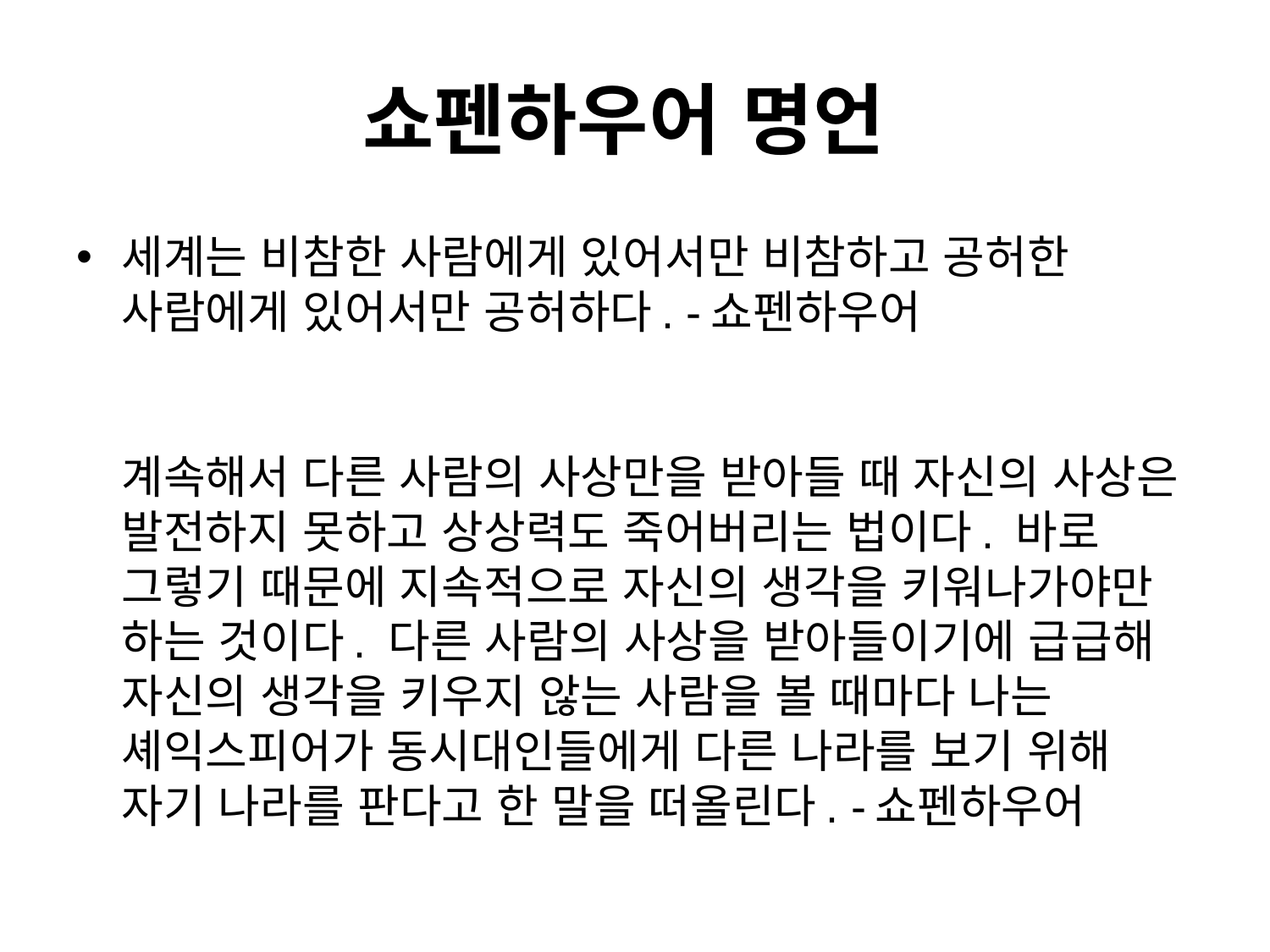

# 쇼펜하우어 명언
세계는 비참한 사람에게 있어서만 비참하고 공허한 사람에게 있어서만 공허하다. -쇼펜하우어
계속해서 다른 사람의 사상만을 받아들 때 자신의 사상은 발전하지 못하고 상상력도 죽어버리는 법이다. 바로 그렇기 때문에 지속적으로 자신의 생각을 키워나가야만 하는 것이다. 다른 사람의 사상을 받아들이기에 급급해 자신의 생각을 키우지 않는 사람을 볼 때마다 나는 셰익스피어가 동시대인들에게 다른 나라를 보기 위해 자기 나라를 판다고 한 말을 떠올린다. -쇼펜하우어